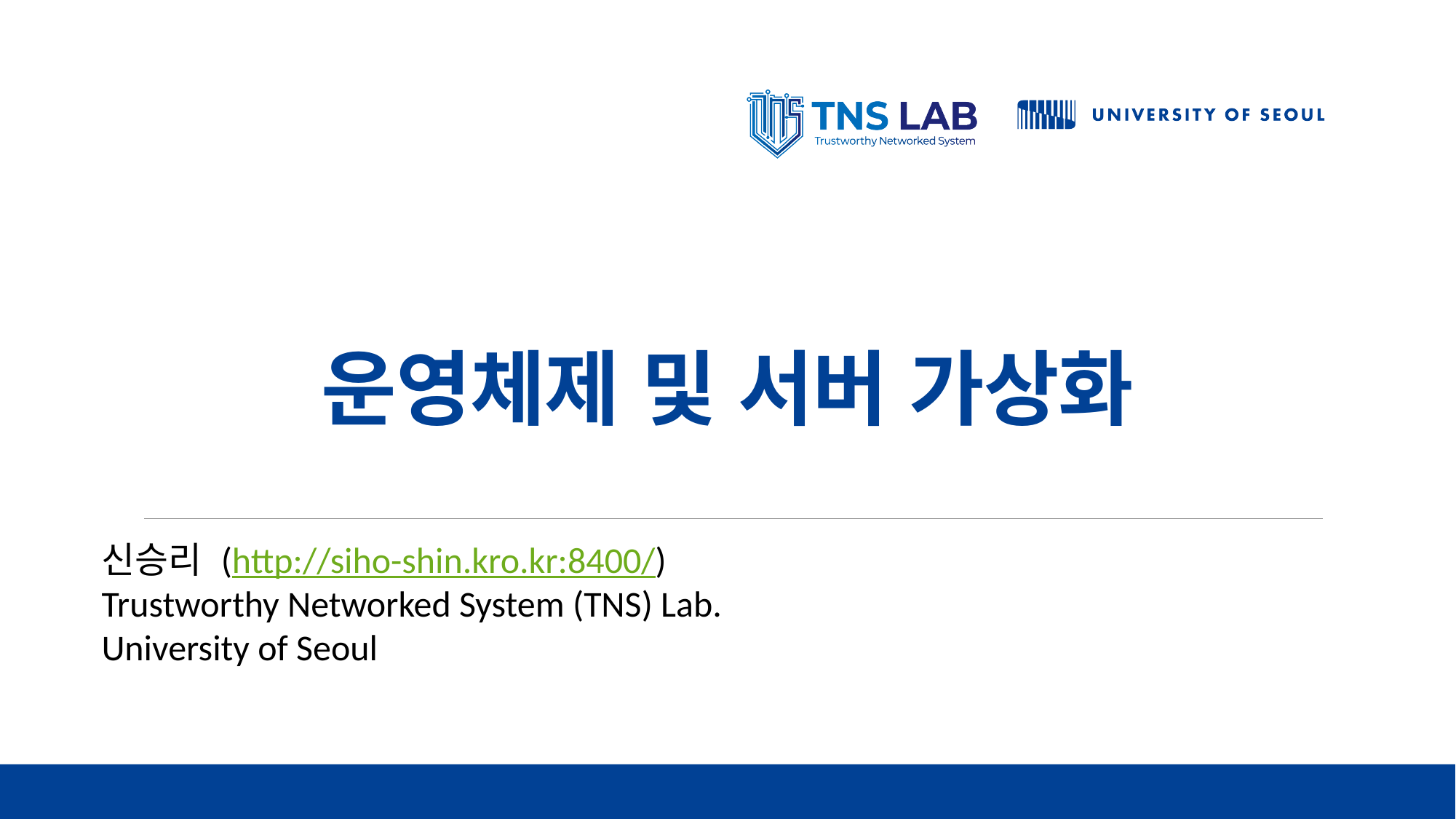

# 운영체제 및 서버 가상화
신승리 (http://siho-shin.kro.kr:8400/)
Trustworthy Networked System (TNS) Lab.
University of Seoul